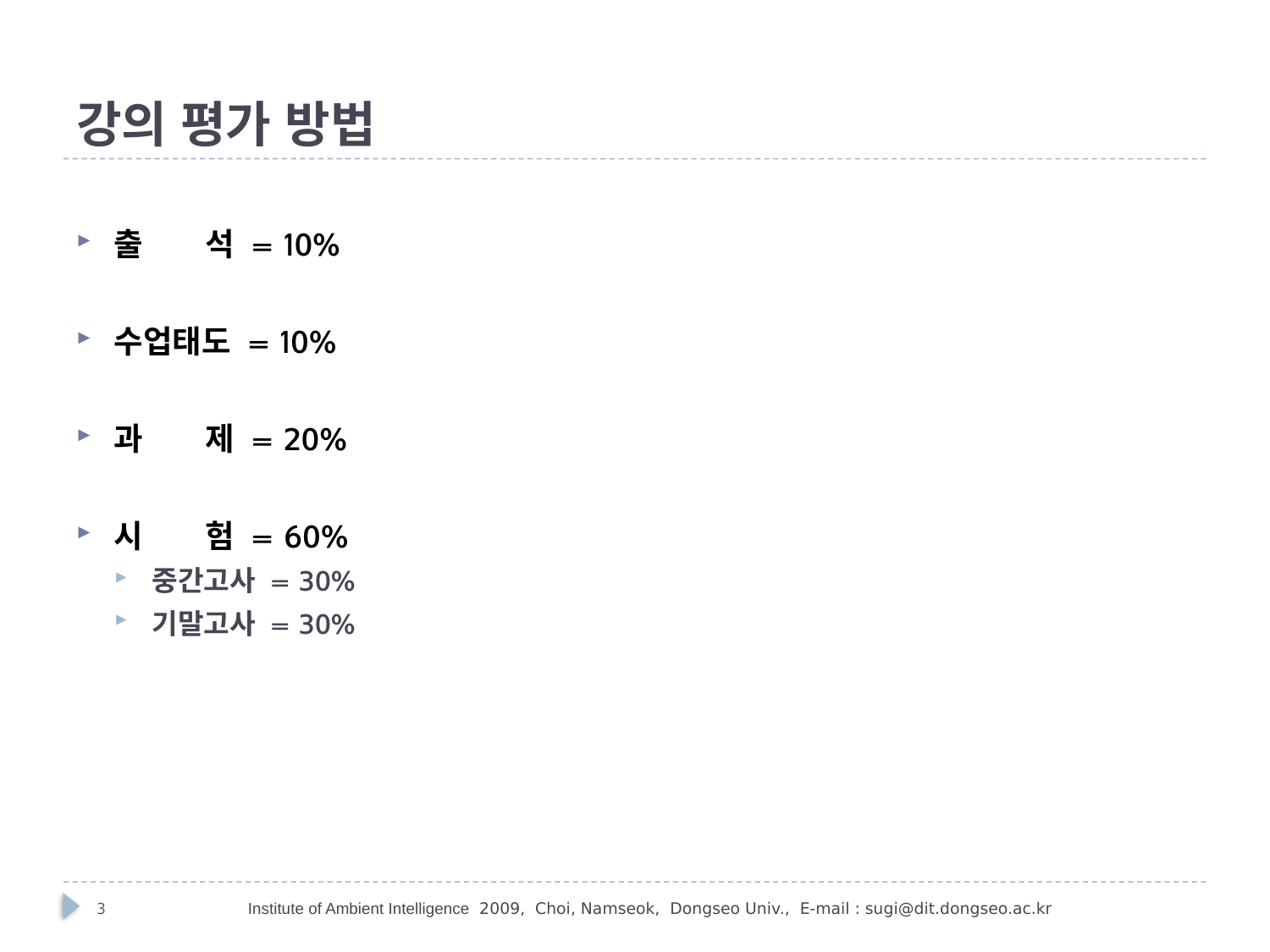

# 강의 평가 방법

출       석 = 10%

수업태도 = 10%

과       제 = 20%

시       험 = 60%
중간고사 = 30%
기말고사 = 30%